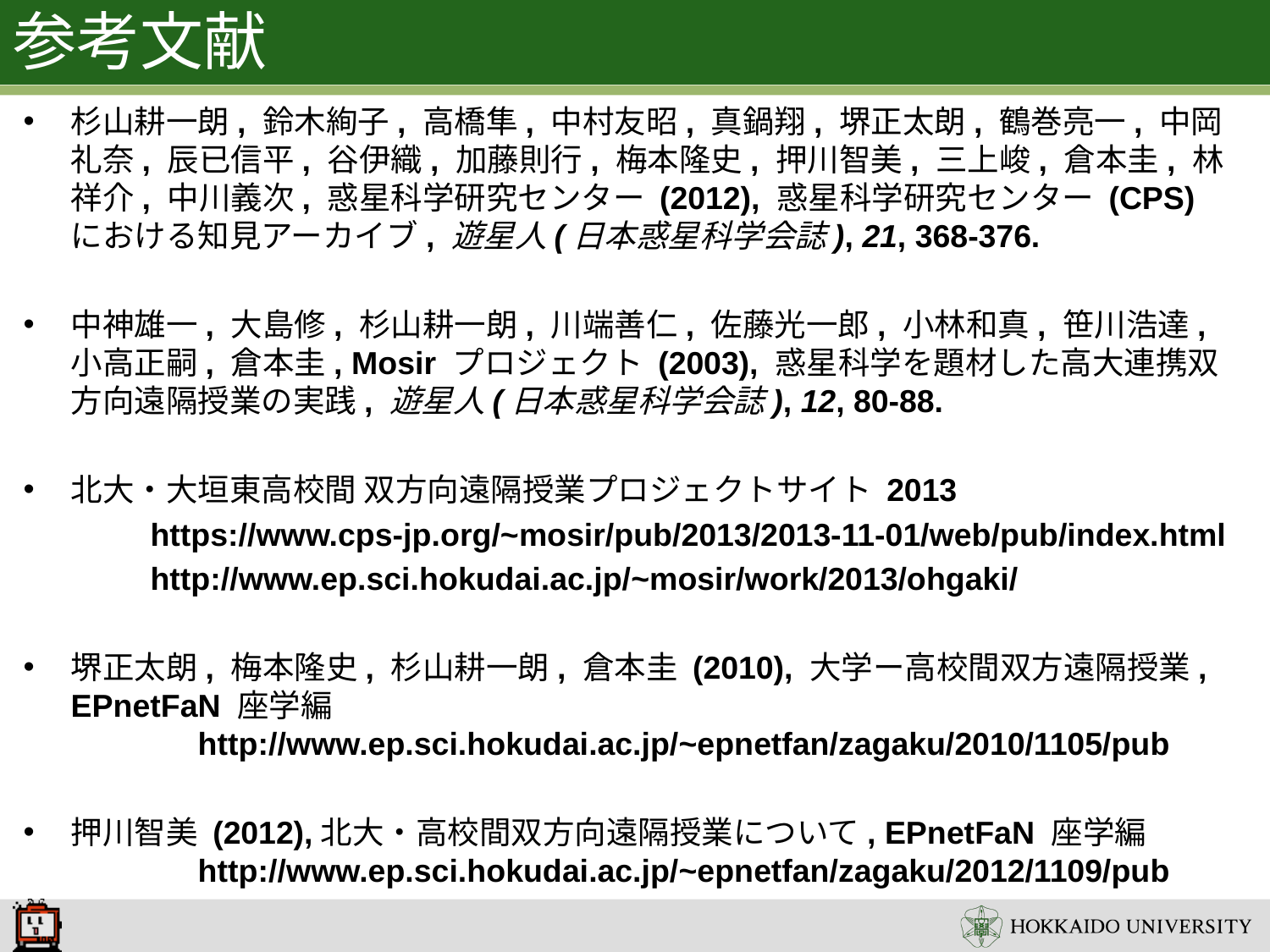

# 参考文献
杉山耕一朗, 鈴木絢子, 高橋隼, 中村友昭, 真鍋翔, 堺正太朗, 鶴巻亮一, 中岡礼奈, 辰已信平, 谷伊織, 加藤則行, 梅本隆史, 押川智美, 三上峻, 倉本圭, 林祥介, 中川義次, 惑星科学研究センター (2012), 惑星科学研究センター (CPS) における知見アーカイブ, 遊星人(日本惑星科学会誌), 21, 368-376.

中神雄一, 大島修, 杉山耕一朗, 川端善仁, 佐藤光一郎, 小林和真, 笹川浩達, 小高正嗣, 倉本圭, Mosir プロジェクト (2003), 惑星科学を題材した高大連携双方向遠隔授業の実践, 遊星人(日本惑星科学会誌), 12, 80-88.

北大・大垣東高校間 双方向遠隔授業プロジェクトサイト 2013
	https://www.cps-jp.org/~mosir/pub/2013/2013-11-01/web/pub/index.html
	http://www.ep.sci.hokudai.ac.jp/~mosir/work/2013/ohgaki/

堺正太朗, 梅本隆史, 杉山耕一朗, 倉本圭 (2010), 大学ー高校間双方遠隔授業, EPnetFaN 座学編
	http://www.ep.sci.hokudai.ac.jp/~epnetfan/zagaku/2010/1105/pub

押川智美 (2012),北大・高校間双方向遠隔授業について, EPnetFaN 座学編
	http://www.ep.sci.hokudai.ac.jp/~epnetfan/zagaku/2012/1109/pub